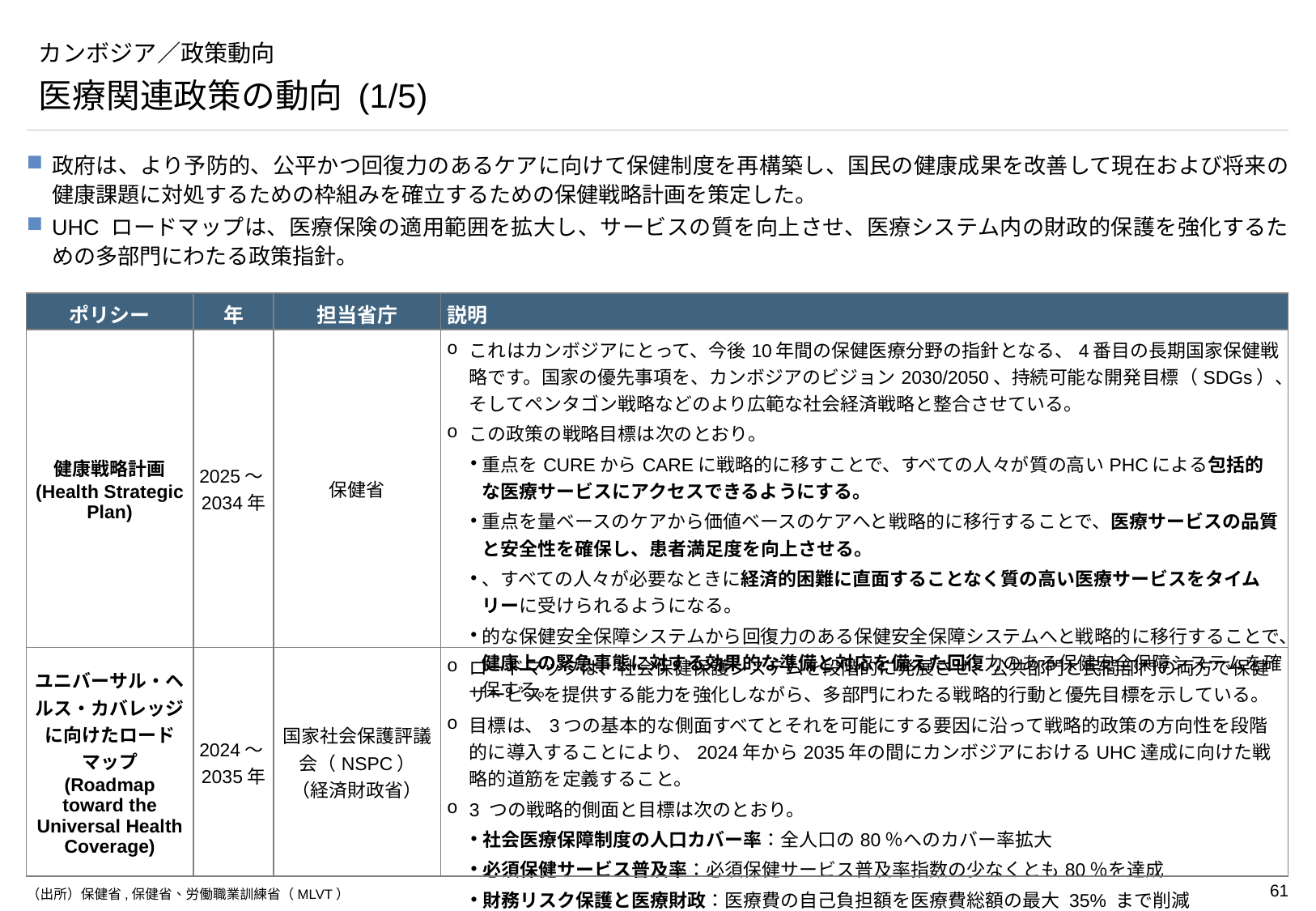

# カンボジア／政策動向
医療関連政策の動向 (1/5)
政府は、より予防的、公平かつ回復力のあるケアに向けて保健制度を再構築し、国民の健康成果を改善して現在および将来の健康課題に対処するための枠組みを確立するための保健戦略計画を策定した。
UHC ロードマップは、医療保険の適用範囲を拡大し、サービスの質を向上させ、医療システム内の財政的保護を強化するための多部門にわたる政策指針。
| ポリシー | 年 | 担当省庁 | 説明 |
| --- | --- | --- | --- |
| 健康戦略計画 (Health Strategic Plan) | 2025～2034年 | 保健省 | これはカンボジアにとって、今後10年間の保健医療分野の指針となる、4番目の長期国家保健戦略です。国家の優先事項を、カンボジアのビジョン2030/2050、持続可能な開発目標（SDGs）、そしてペンタゴン戦略などのより広範な社会経済戦略と整合させている。 この政策の戦略目標は次のとおり。 重点をCUREからCAREに戦略的に移すことで、すべての人々が質の高いPHCによる包括的な医療サービスにアクセスできるようにする。 重点を量ベースのケアから価値ベースのケアへと戦略的に移行することで、医療サービスの品質と安全性を確保し、患者満足度を向上させる。 、すべての人々が必要なときに経済的困難に直面することなく質の高い医療サービスをタイムリーに受けられるようになる。 的な保健安全保障システムから回復力のある保健安全保障システムへと戦略的に移行することで、健康上の緊急事態に対する効果的な準備と対応を備えた回復力のある保健安全保障システムを確保する。 |
| ユニバーサル・ヘルス・カバレッジに向けたロードマップ (Roadmap toward the Universal Health Coverage) | 2024～2035年 | 国家社会保護評議会（NSPC） （経済財政省） | ロードマップは、社会保健保護システムを段階的に発展させ、公共部門と民間部門の両方で保健サービスを提供する能力を強化しながら、多部門にわたる戦略的行動と優先目標を示している。 目標は、3つの基本的な側面すべてとそれを可能にする要因に沿って戦略的政策の方向性を段階的に導入することにより、2024年から2035年の間にカンボジアにおけるUHC達成に向けた戦略的道筋を定義すること。 3 つの戦略的側面と目標は次のとおり。 社会医療保障制度の人口カバー率：全人口の80％へのカバー率拡大 必須保健サービス普及率：必須保健サービス普及率指数の少なくとも80％を達成 財務リスク保護と医療財政：医療費の自己負担額を医療費総額の最大 35% まで削減 |
（出所）保健省,保健省、労働職業訓練省（MLVT）